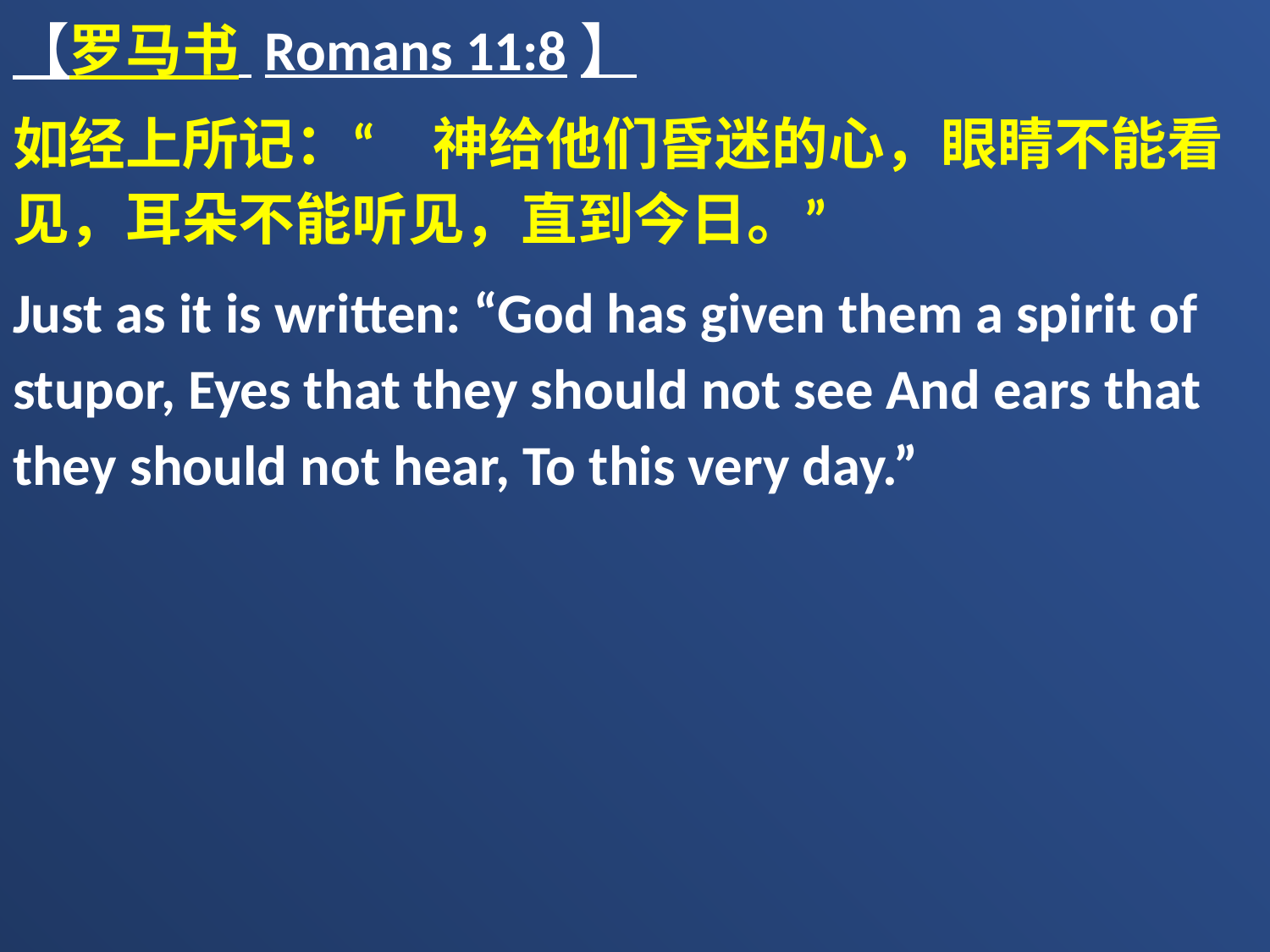

【罗马书 Romans 11:8】
如经上所记：“　神给他们昏迷的心，眼睛不能看见，耳朵不能听见，直到今日。”
Just as it is written: “God has given them a spirit of stupor, Eyes that they should not see And ears that they should not hear, To this very day.”